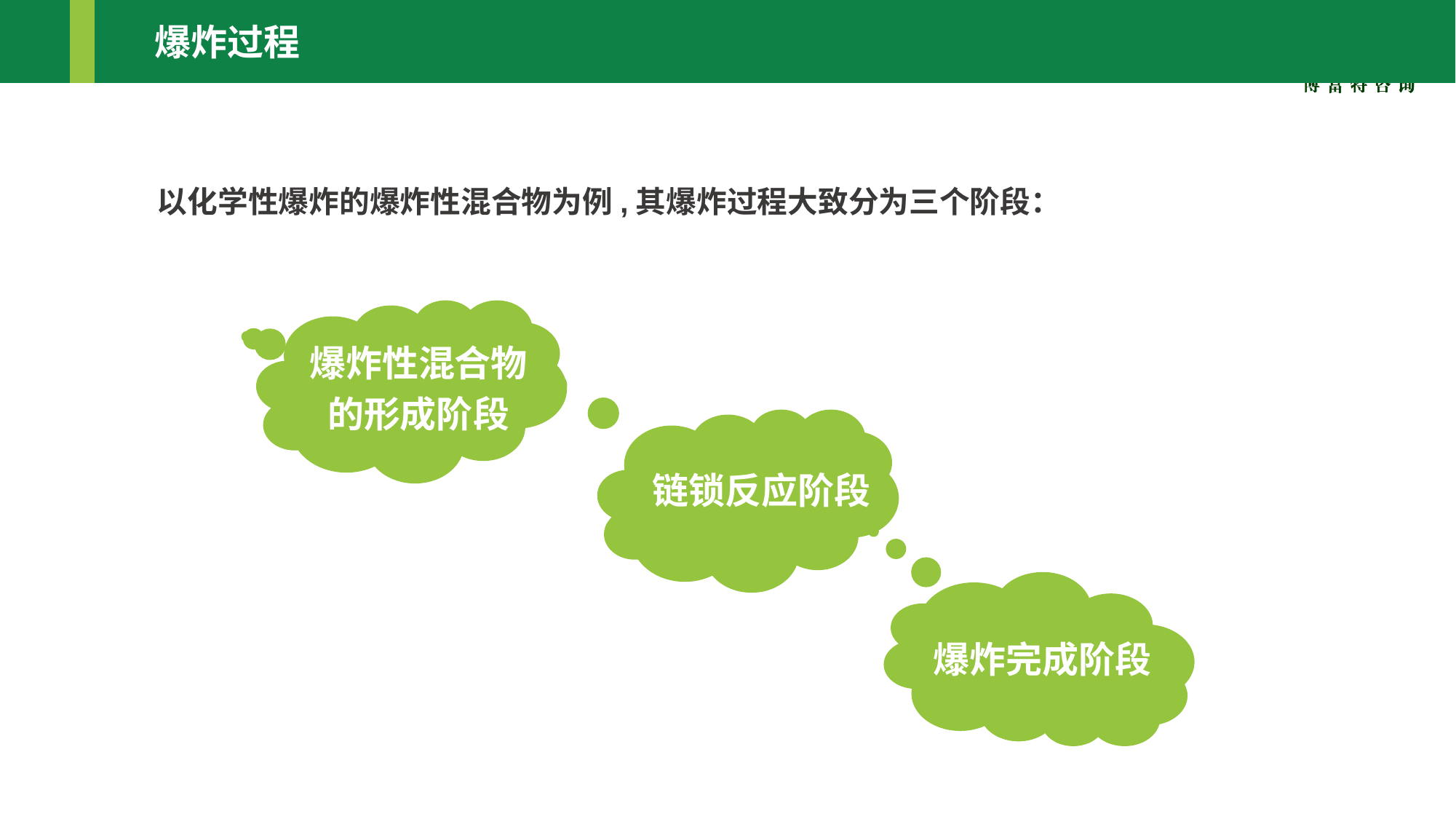

爆炸过程
以化学性爆炸的爆炸性混合物为例,其爆炸过程大致分为三个阶段：

爆炸性混合物
的形成阶段

链锁反应阶段

      爆炸完成阶段